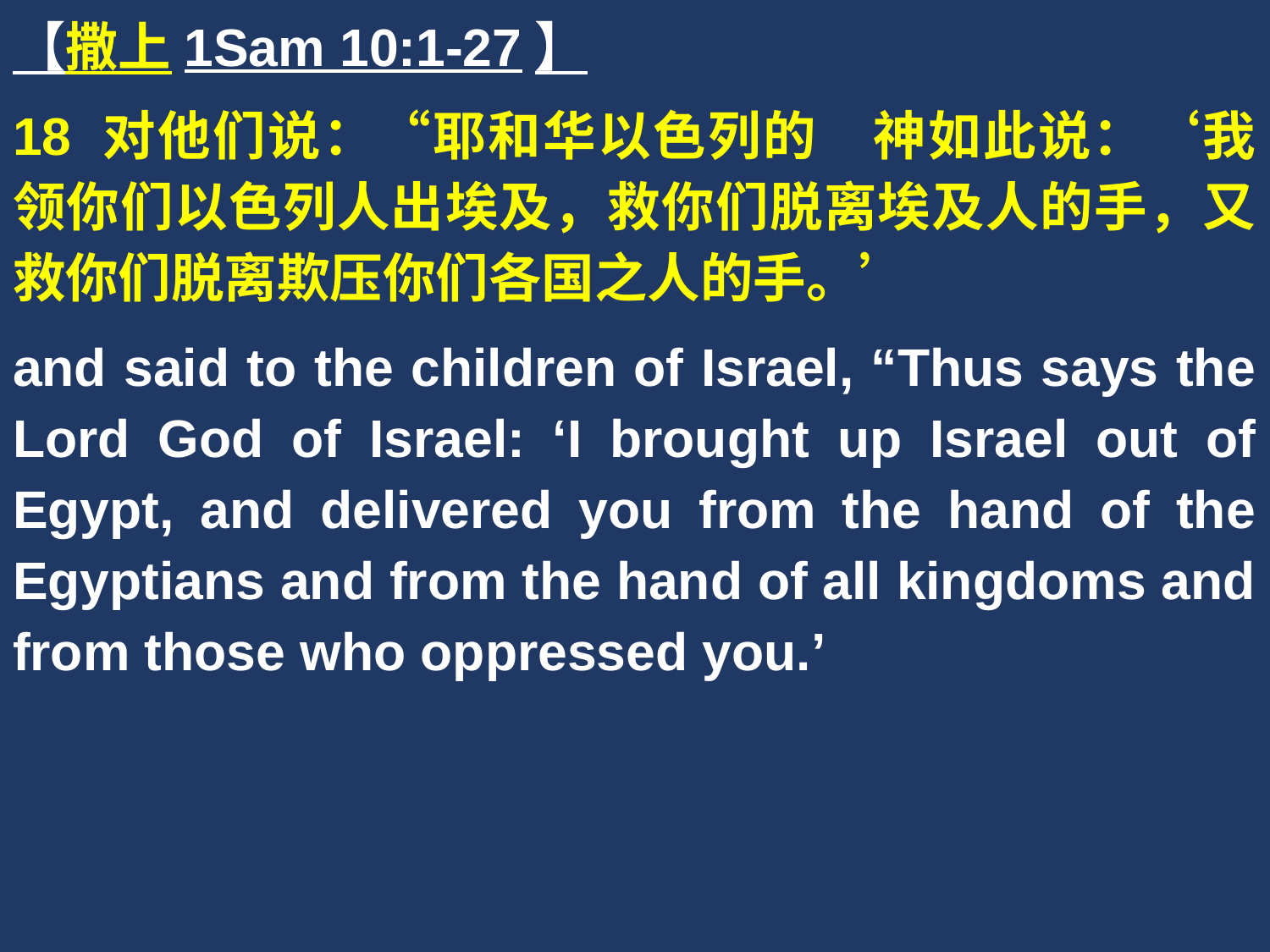

【撒上1Sam 10:1-27】
18 对他们说：“耶和华以色列的　神如此说：‘我领你们以色列人出埃及，救你们脱离埃及人的手，又救你们脱离欺压你们各国之人的手。’
and said to the children of Israel, “Thus says the Lord God of Israel: ‘I brought up Israel out of Egypt, and delivered you from the hand of the Egyptians and from the hand of all kingdoms and from those who oppressed you.’